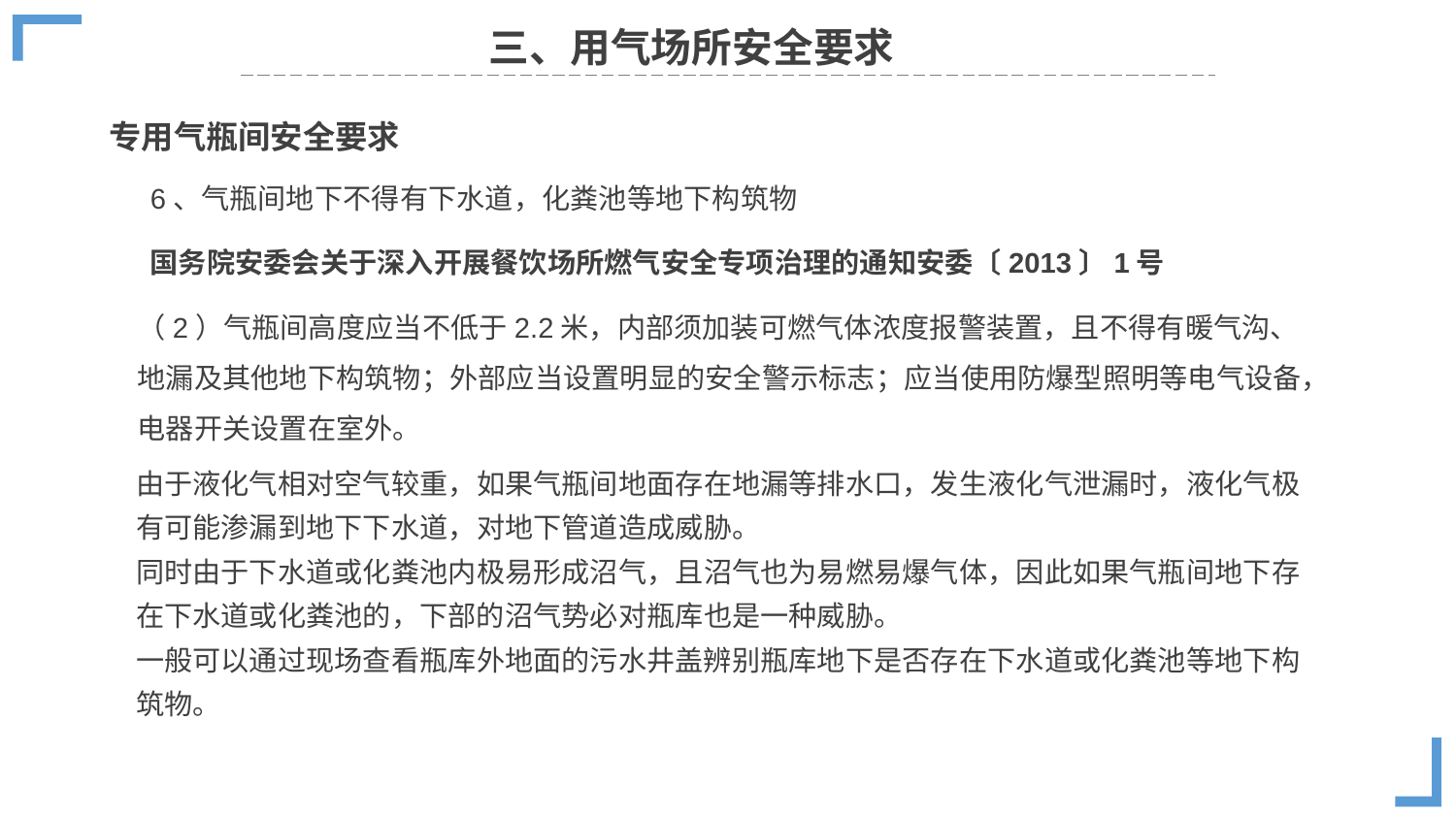

三、用气场所安全要求
专用气瓶间安全要求
6、气瓶间地下不得有下水道，化粪池等地下构筑物
国务院安委会关于深入开展餐饮场所燃气安全专项治理的通知安委〔2013〕1号
（2）气瓶间高度应当不低于2.2米，内部须加装可燃气体浓度报警装置，且不得有暖气沟、地漏及其他地下构筑物；外部应当设置明显的安全警示标志；应当使用防爆型照明等电气设备，电器开关设置在室外。
由于液化气相对空气较重，如果气瓶间地面存在地漏等排水口，发生液化气泄漏时，液化气极有可能渗漏到地下下水道，对地下管道造成威胁。
同时由于下水道或化粪池内极易形成沼气，且沼气也为易燃易爆气体，因此如果气瓶间地下存在下水道或化粪池的，下部的沼气势必对瓶库也是一种威胁。
一般可以通过现场查看瓶库外地面的污水井盖辨别瓶库地下是否存在下水道或化粪池等地下构筑物。